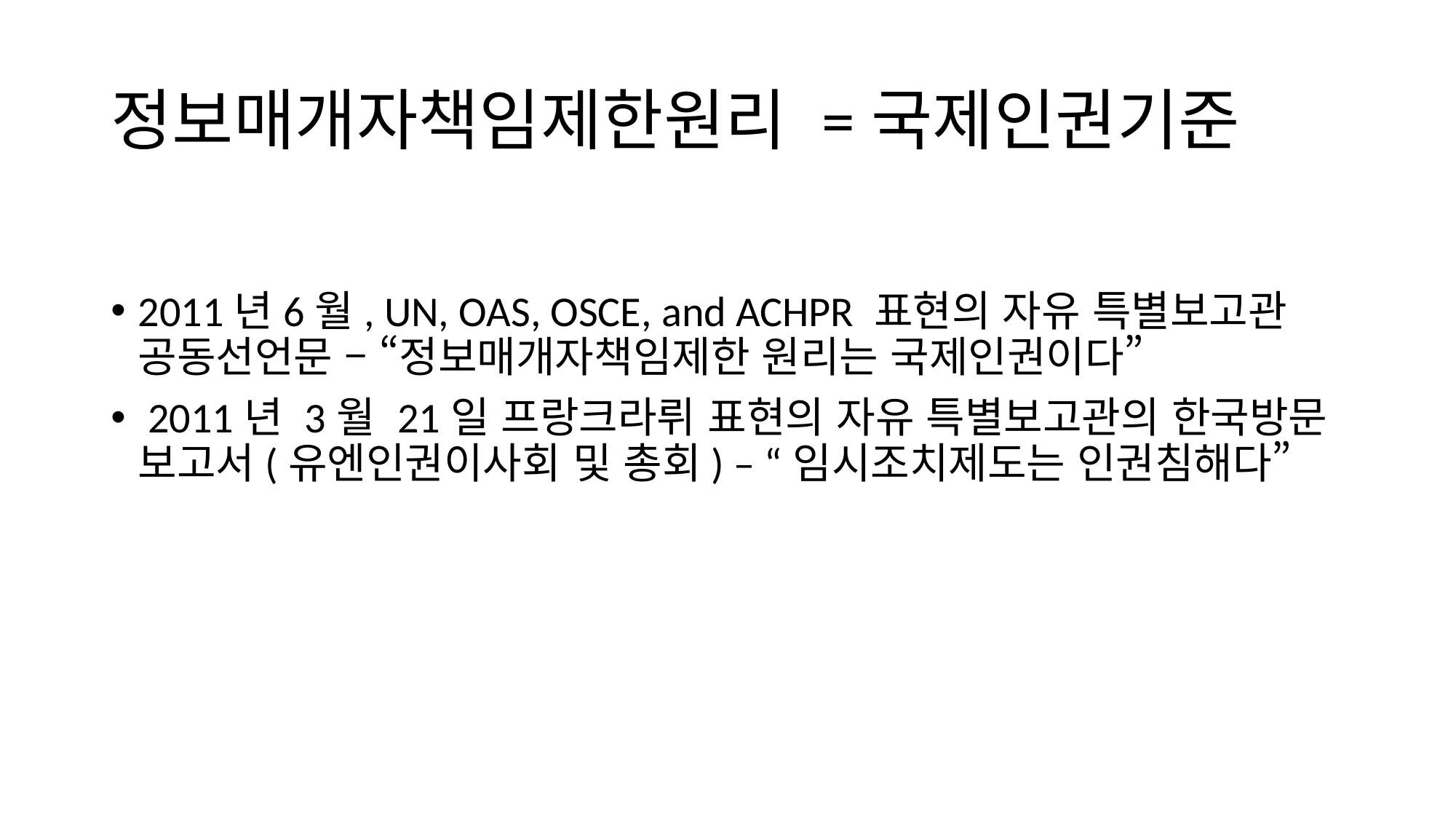

# 정보매개자책임제한원리 =국제인권기준

2011년6월, UN, OAS, OSCE, and ACHPR 표현의 자유 특별보고관 공동선언문 – “정보매개자책임제한 원리는 국제인권이다”
 2011년 3월 21일 프랑크라뤼 표현의 자유 특별보고관의 한국방문 보고서(유엔인권이사회 및 총회) – “임시조치제도는 인권침해다”